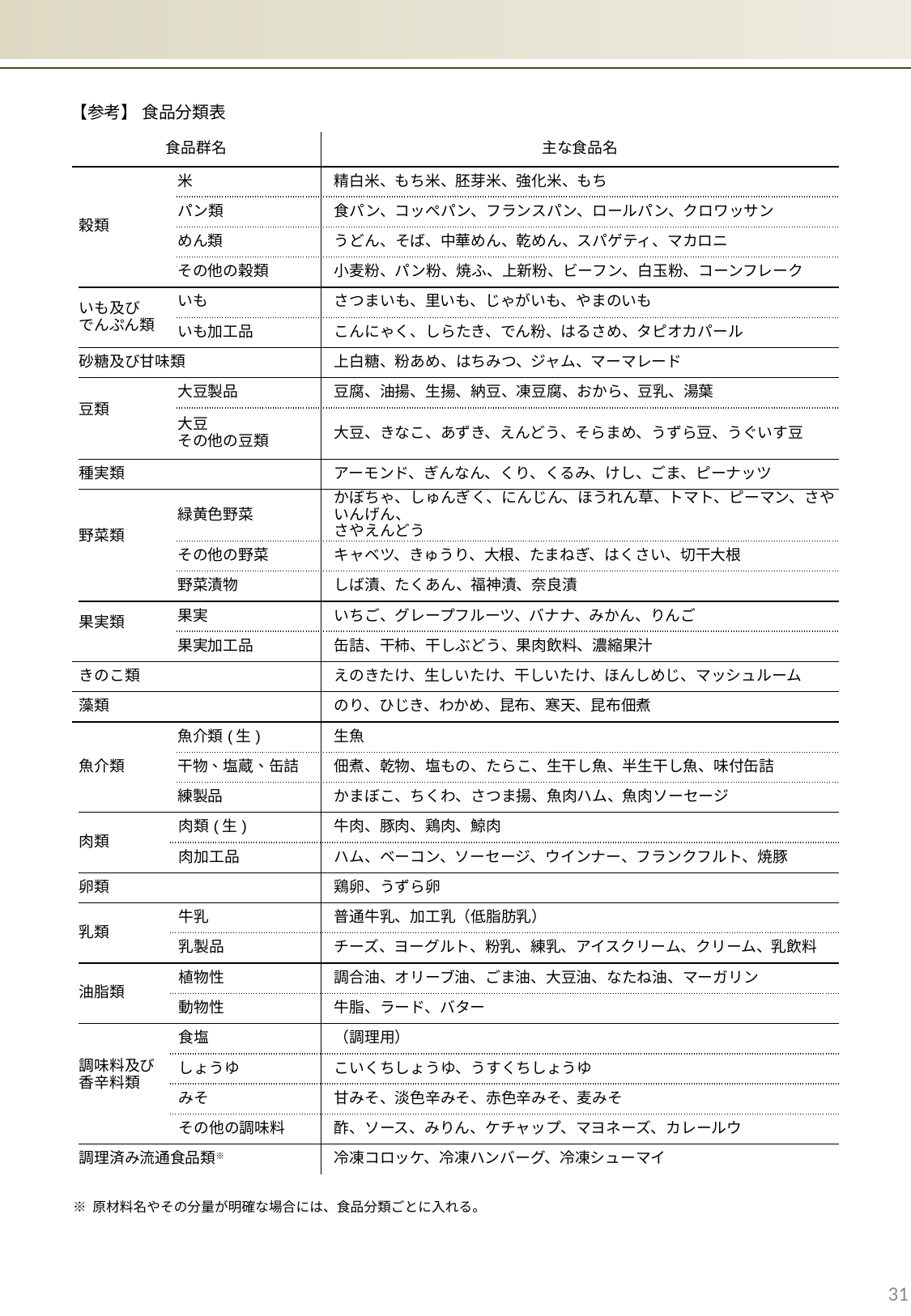

【参考】 食品分類表
| 食品群名 |  |  |  |  | 主な食品名 |
| --- | --- | --- | --- | --- | --- |
|  | 穀類 |  | 米 |  | 精白米、もち米、胚芽米、強化米、もち |
|  |  |  | パン類 |  | 食パン、コッぺパン、フランスパン、ロールパン、クロワッサン |
|  |  |  | めん類 |  | うどん、そば、中華めん、乾めん、スパゲティ、マカロニ |
|  |  |  | その他の穀類 |  | 小麦粉、パン粉、焼ふ、上新粉、ビーフン、白玉粉、コーンフレーク |
|  | いも及び でんぷん類 |  | いも |  | さつまいも、里いも、じゃがいも、やまのいも |
|  |  |  | いも加工品 |  | こんにゃく、しらたき、でん粉、はるさめ、タピオカパール |
|  | 砂糖及び甘味類 |  |  |  | 上白糖、粉あめ、はちみつ、ジャム、マーマレード |
|  | 豆類 |  | 大豆製品 |  | 豆腐、油揚、生揚、納豆、凍豆腐、おから、豆乳、湯葉 |
|  |  |  | 大豆 その他の豆類 |  | 大豆、きなこ、あずき、えんどう、そらまめ、うずら豆、うぐいす豆 |
|  | 種実類 |  |  |  | アーモンド、ぎんなん、くり、くるみ、けし、ごま、ピーナッツ |
|  | 野菜類 |  | 緑黄色野菜 |  | かぼちゃ、しゅんぎく、にんじん、ほうれん草、トマト、ピーマン、さやいんげん、 さやえんどう |
|  |  |  | その他の野菜 |  | キャベツ、きゅうり、大根、たまねぎ、はくさい、切干大根 |
|  |  |  | 野菜漬物 |  | しば漬、たくあん、福神漬、奈良漬 |
|  | 果実類 |  | 果実 |  | いちご、グレープフルーツ、バナナ、みかん、りんご |
|  |  |  | 果実加工品 |  | 缶詰、干柿、干しぶどう、果肉飲料、濃縮果汁 |
|  | きのこ類 |  |  |  | えのきたけ、生しいたけ、干しいたけ、ほんしめじ、マッシュルーム |
|  | 藻類 |  |  |  | のり、ひじき、わかめ、昆布、寒天、昆布佃煮 |
|  | 魚介類 |  | 魚介類(生) |  | 生魚 |
|  |  |  | 干物、塩蔵、缶詰 |  | 佃煮、乾物、塩もの、たらこ、生干し魚、半生干し魚、味付缶詰 |
|  |  |  | 練製品 |  | かまぼこ、ちくわ、さつま揚、魚肉ハム、魚肉ソーセージ |
|  | 肉類 | 肉類(生) |  |  | 牛肉、豚肉、鶏肉、鯨肉 |
|  |  | 肉加工品 |  |  | ハム、ベーコン、ソーセージ、ウインナー、フランクフルト、焼豚 |
|  | 卵類 |  |  |  | 鶏卵、うずら卵 |
|  | 乳類 | 牛乳 |  |  | 普通牛乳、加工乳（低脂肪乳） |
|  |  | 乳製品 |  |  | チーズ、ヨーグルト、粉乳、練乳、アイスクリーム、クリーム、乳飲料 |
|  | 油脂類 | 植物性 |  |  | 調合油、オリーブ油、ごま油、大豆油、なたね油、マーガリン |
|  |  | 動物性 |  |  | 牛脂、ラード、バター |
|  | 調味料及び 香辛料類 | 食塩 |  |  | （調理用） |
|  |  | しょうゆ |  |  | こいくちしょうゆ、うすくちしょうゆ |
|  |  | みそ |  |  | 甘みそ、淡色辛みそ、赤色辛みそ、麦みそ |
|  |  | その他の調味料 |  |  | 酢、ソース、みりん、ケチャップ、マヨネーズ、カレールウ |
|  | 調理済み流通食品類※ |  |  |  | 冷凍コロッケ、冷凍ハンバーグ、冷凍シューマイ |
※ 原材料名やその分量が明確な場合には、食品分類ごとに入れる。
31